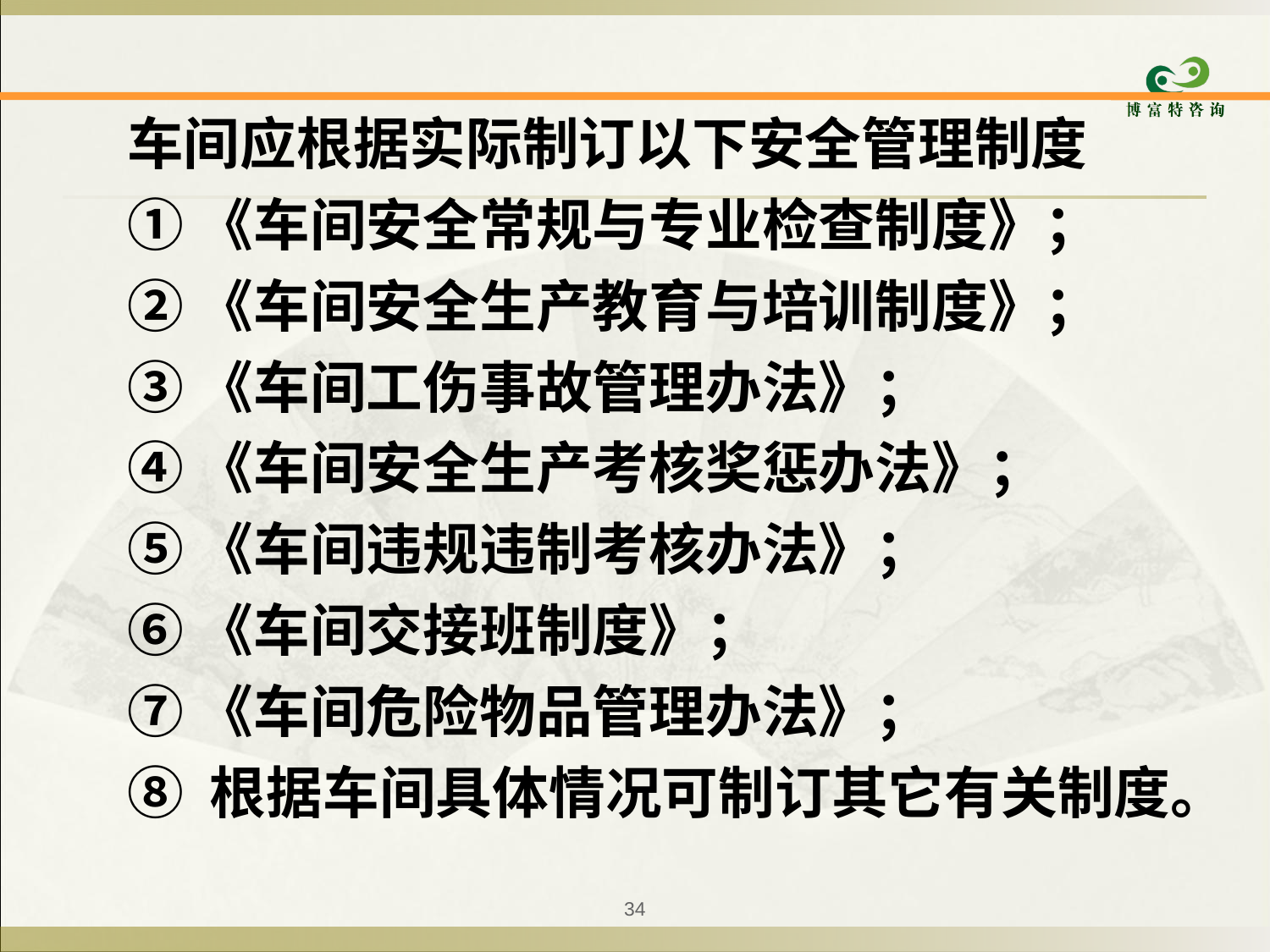

车间应根据实际制订以下安全管理制度
①《车间安全常规与专业检查制度》；
②《车间安全生产教育与培训制度》；
③《车间工伤事故管理办法》；
④《车间安全生产考核奖惩办法》；
⑤《车间违规违制考核办法》；
⑥《车间交接班制度》；
⑦《车间危险物品管理办法》；
⑧ 根据车间具体情况可制订其它有关制度。
34